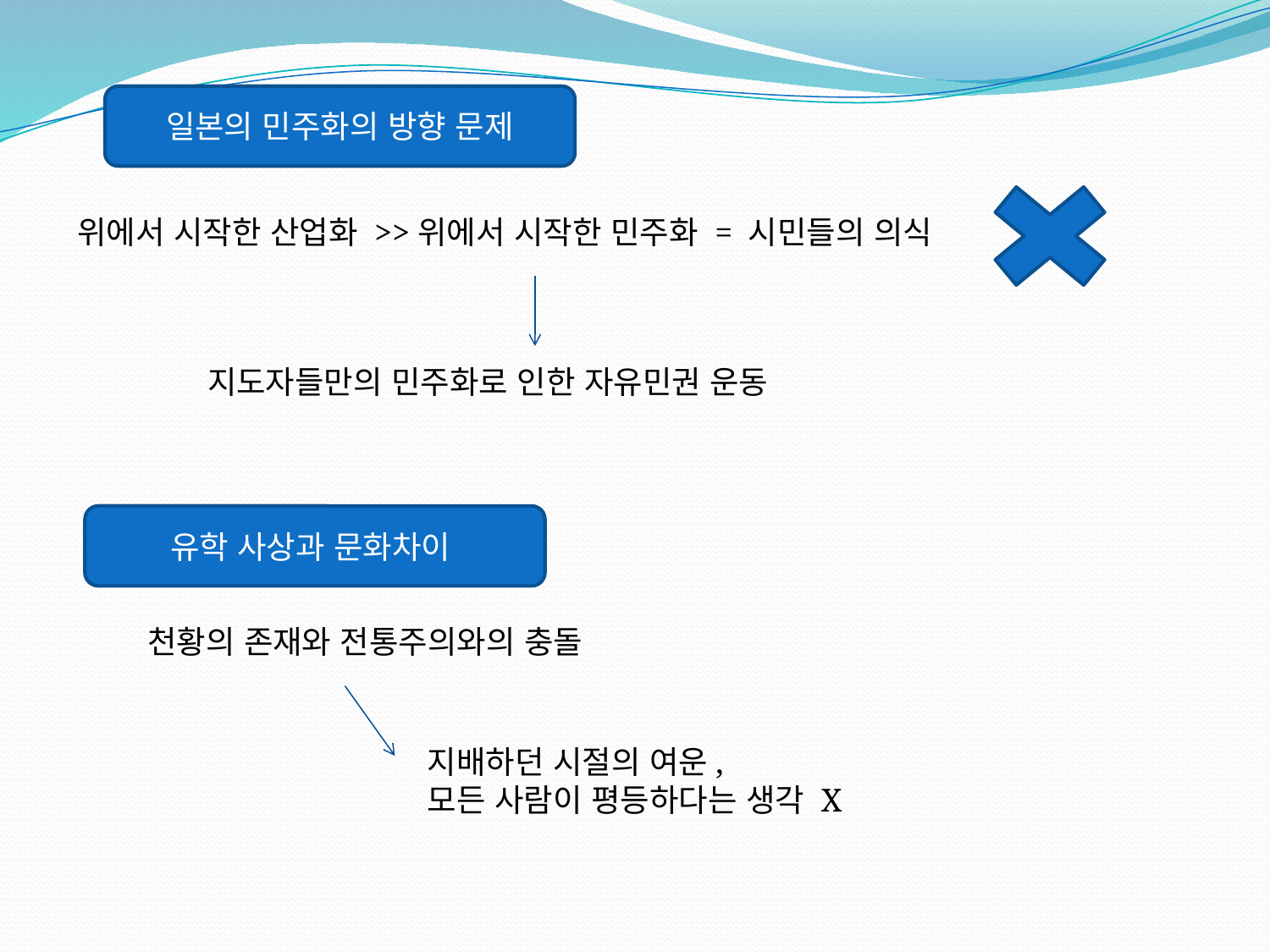

일본의 민주화의 방향 문제

위에서 시작한 산업화 >>위에서 시작한 민주화 = 시민들의 의식
지도자들만의 민주화로 인한 자유민권 운동
유학 사상과 문화차이
천황의 존재와 전통주의와의 충돌
지배하던 시절의 여운,
모든 사람이 평등하다는 생각 X